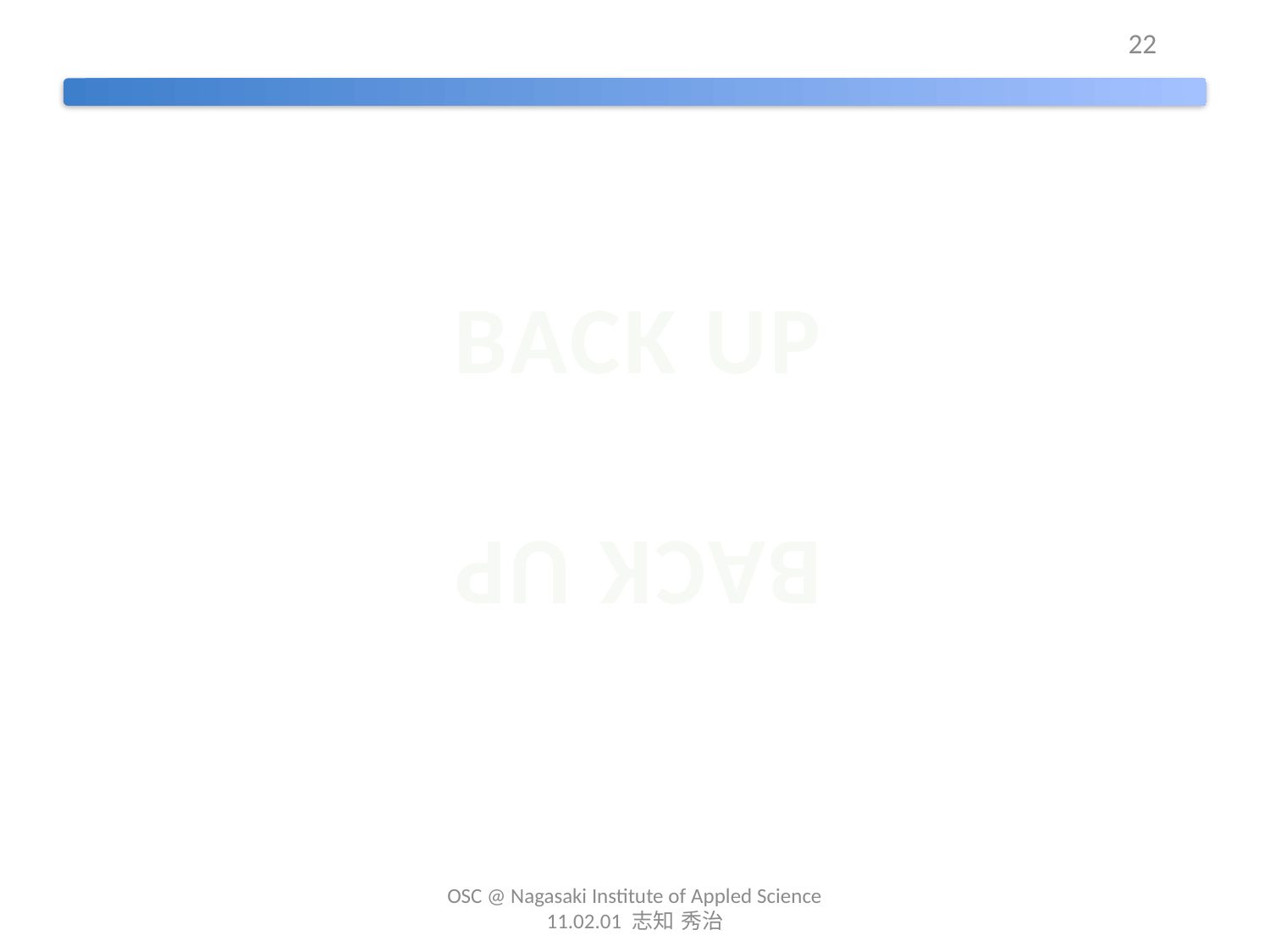

22
BACK UP
BACK UP
OSC @ Nagasaki Institute of Appled Science 11.02.01 志知 秀治